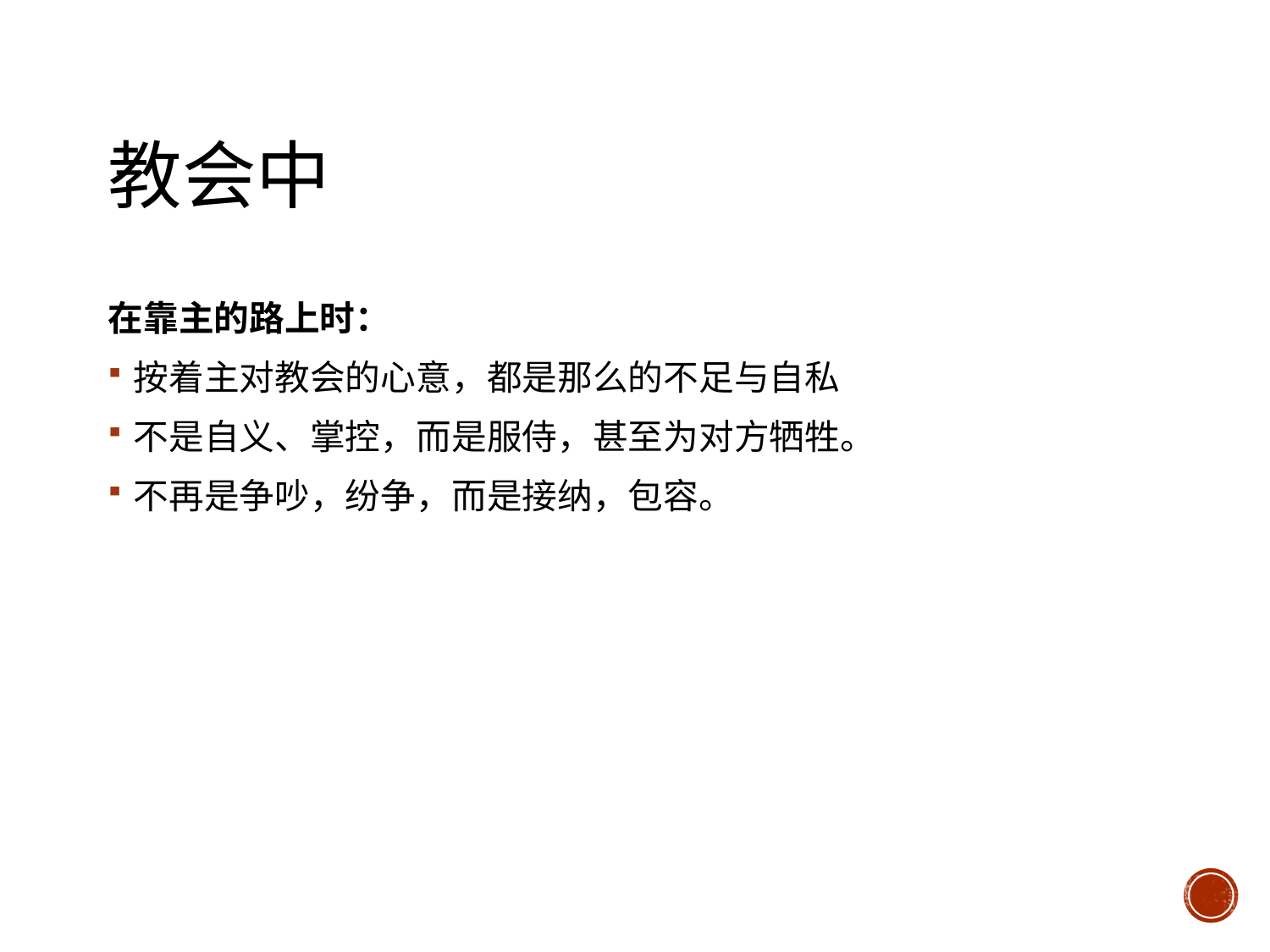

# 教会中
在靠主的路上时：
按着主对教会的心意，都是那么的不足与自私
不是自义、掌控，而是服侍，甚至为对方牺牲。
不再是争吵，纷争，而是接纳，包容。